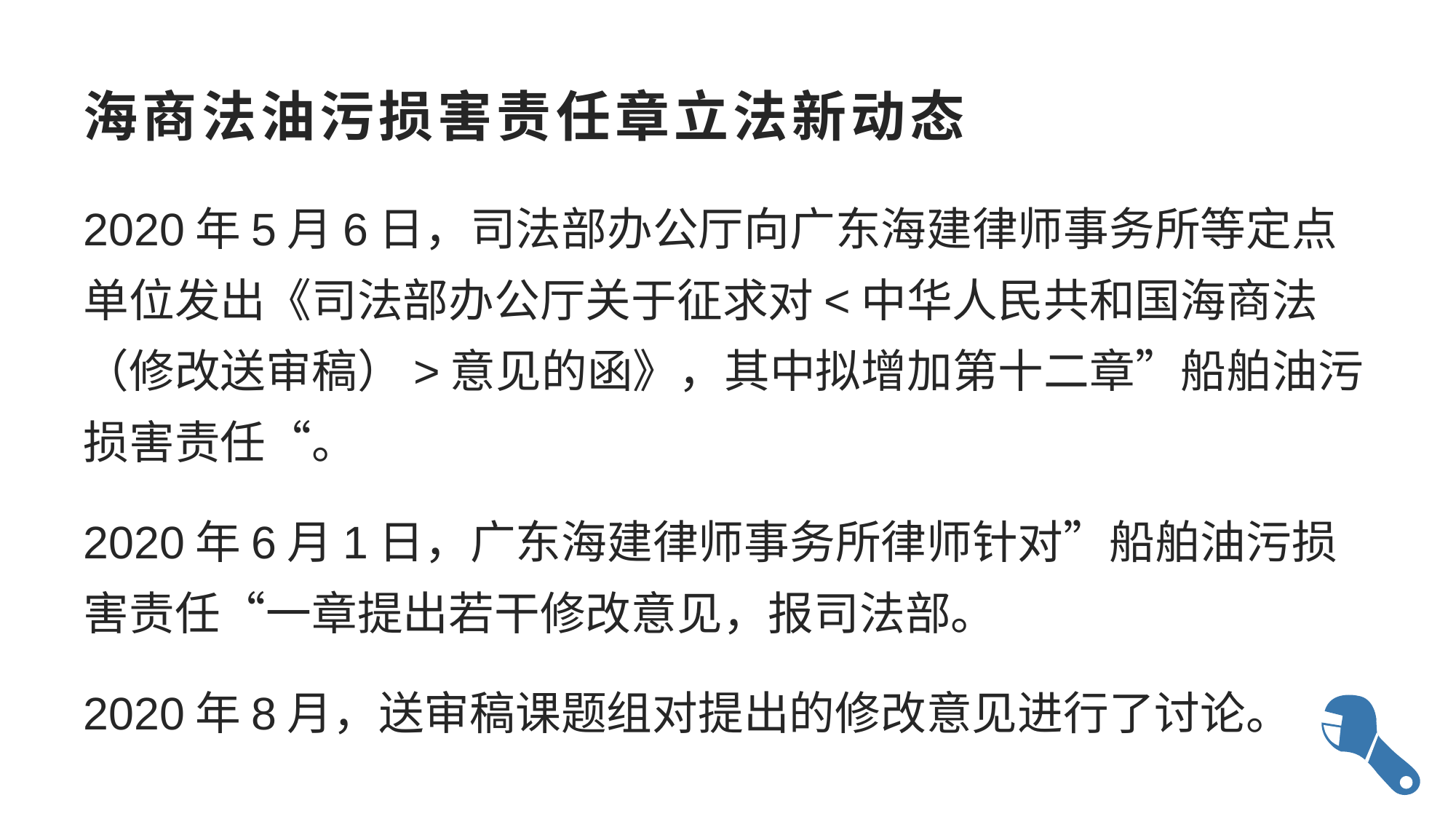

海商法油污损害责任章立法新动态
2020年5月6日，司法部办公厅向广东海建律师事务所等定点单位发出《司法部办公厅关于征求对<中华人民共和国海商法（修改送审稿）>意见的函》，其中拟增加第十二章”船舶油污损害责任“。
2020年6月1日，广东海建律师事务所律师针对”船舶油污损害责任“一章提出若干修改意见，报司法部。
2020年8月，送审稿课题组对提出的修改意见进行了讨论。